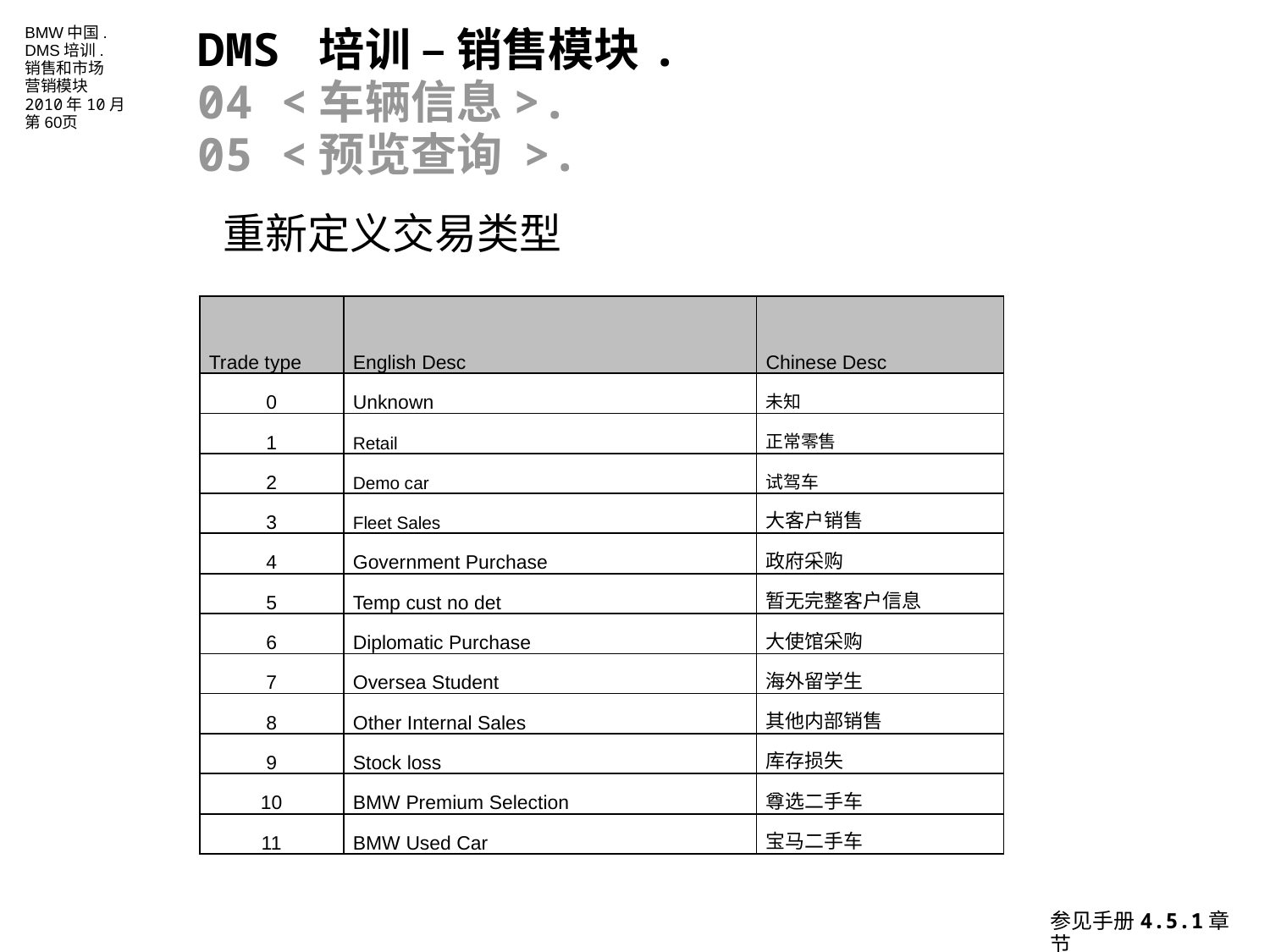

DMS 培训 – 销售模块.
04 <车辆信息>.
05 <预览查询 >.
重新定义交易类型
| Trade type | English Desc | Chinese Desc |
| --- | --- | --- |
| 0 | Unknown | 未知 |
| 1 | Retail | 正常零售 |
| 2 | Demo car | 试驾车 |
| 3 | Fleet Sales | 大客户销售 |
| 4 | Government Purchase | 政府采购 |
| 5 | Temp cust no det | 暂无完整客户信息 |
| 6 | Diplomatic Purchase | 大使馆采购 |
| 7 | Oversea Student | 海外留学生 |
| 8 | Other Internal Sales | 其他内部销售 |
| 9 | Stock loss | 库存损失 |
| 10 | BMW Premium Selection | 尊选二手车 |
| 11 | BMW Used Car | 宝马二手车 |
参见手册4.5.1章节